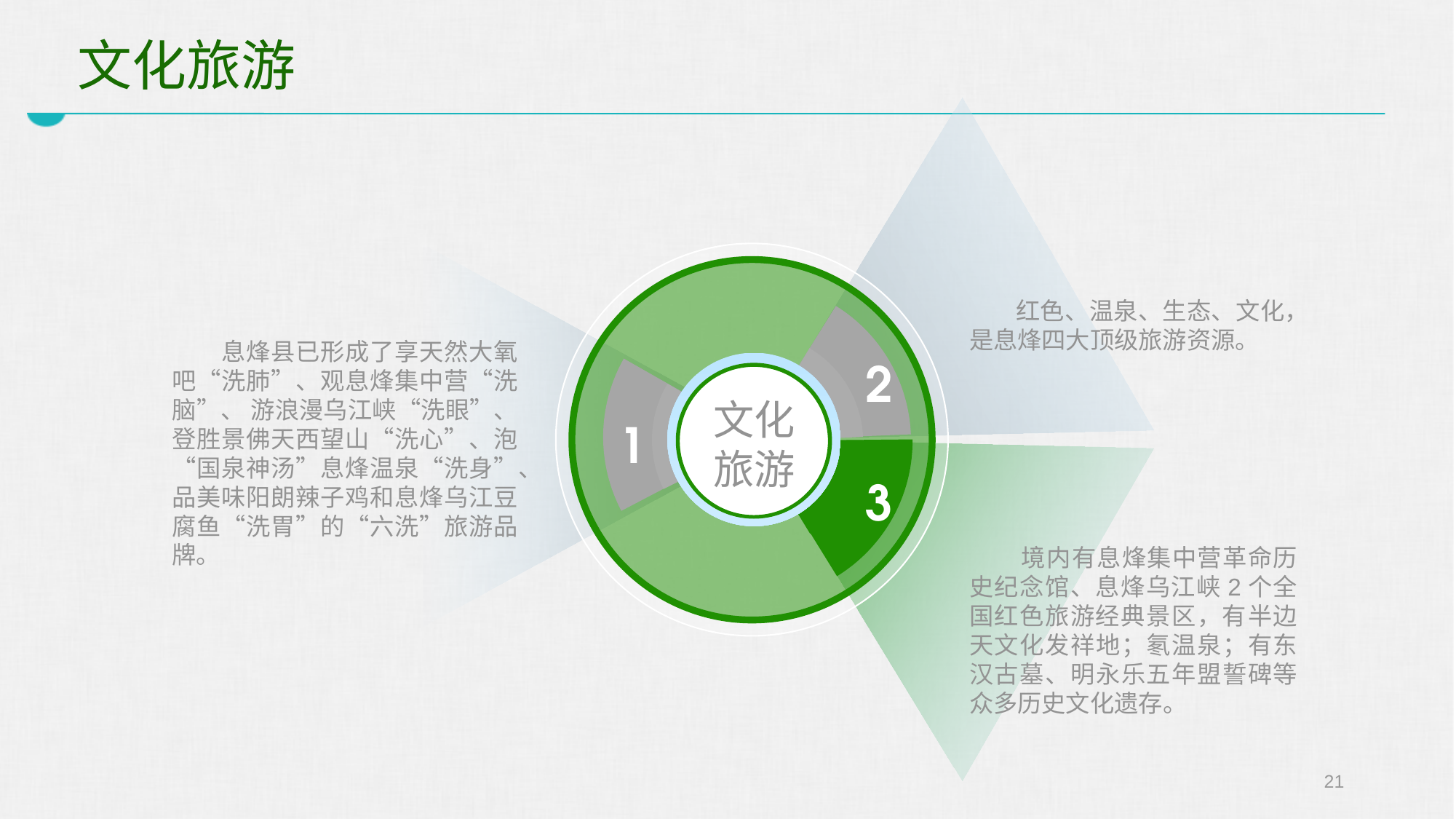

# 文化旅游

2

文化旅游

1
3

       红色、温泉、生态、文化，是息烽四大顶级旅游资源。
       息烽县已形成了享天然大氧吧“洗肺”、观息烽集中营“洗脑”、 游浪漫乌江峡“洗眼”、登胜景佛天西望山“洗心”、泡“国泉神汤”息烽温泉“洗身”、品美味阳朗辣子鸡和息烽乌江豆腐鱼“洗胃”的“六洗”旅游品牌。

       境内有息烽集中营革命历史纪念馆、息烽乌江峡2个全国红色旅游经典景区，有半边天文化发祥地；氡温泉；有东汉古墓、明永乐五年盟誓碑等众多历史文化遗存。
21